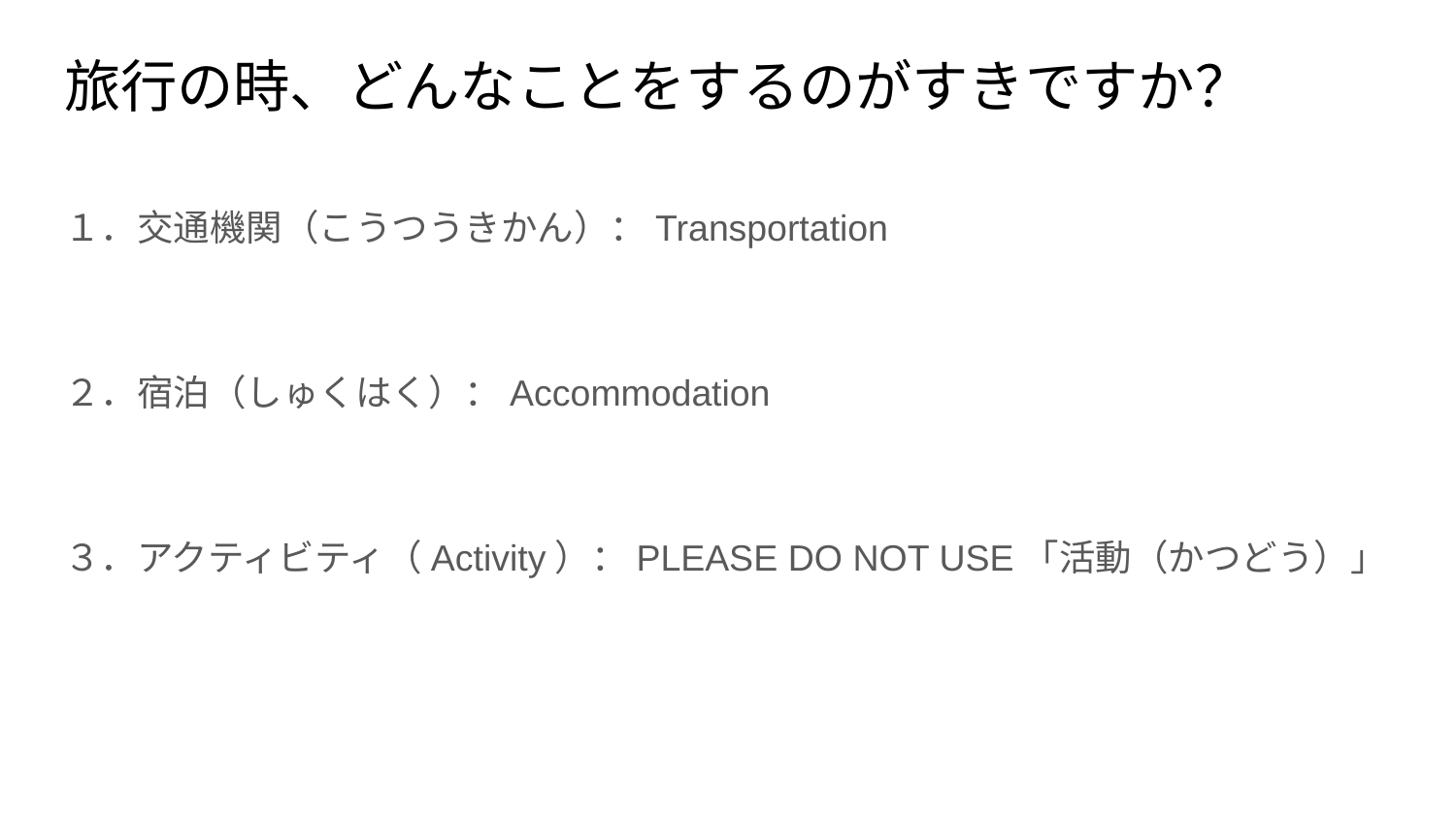

# 旅行の時、どんなことをするのがすきですか？
１．交通機関（こうつうきかん）：Transportation

２．宿泊（しゅくはく）：Accommodation

３．アクティビティ（Activity）：PLEASE DO NOT USE「活動（かつどう）」